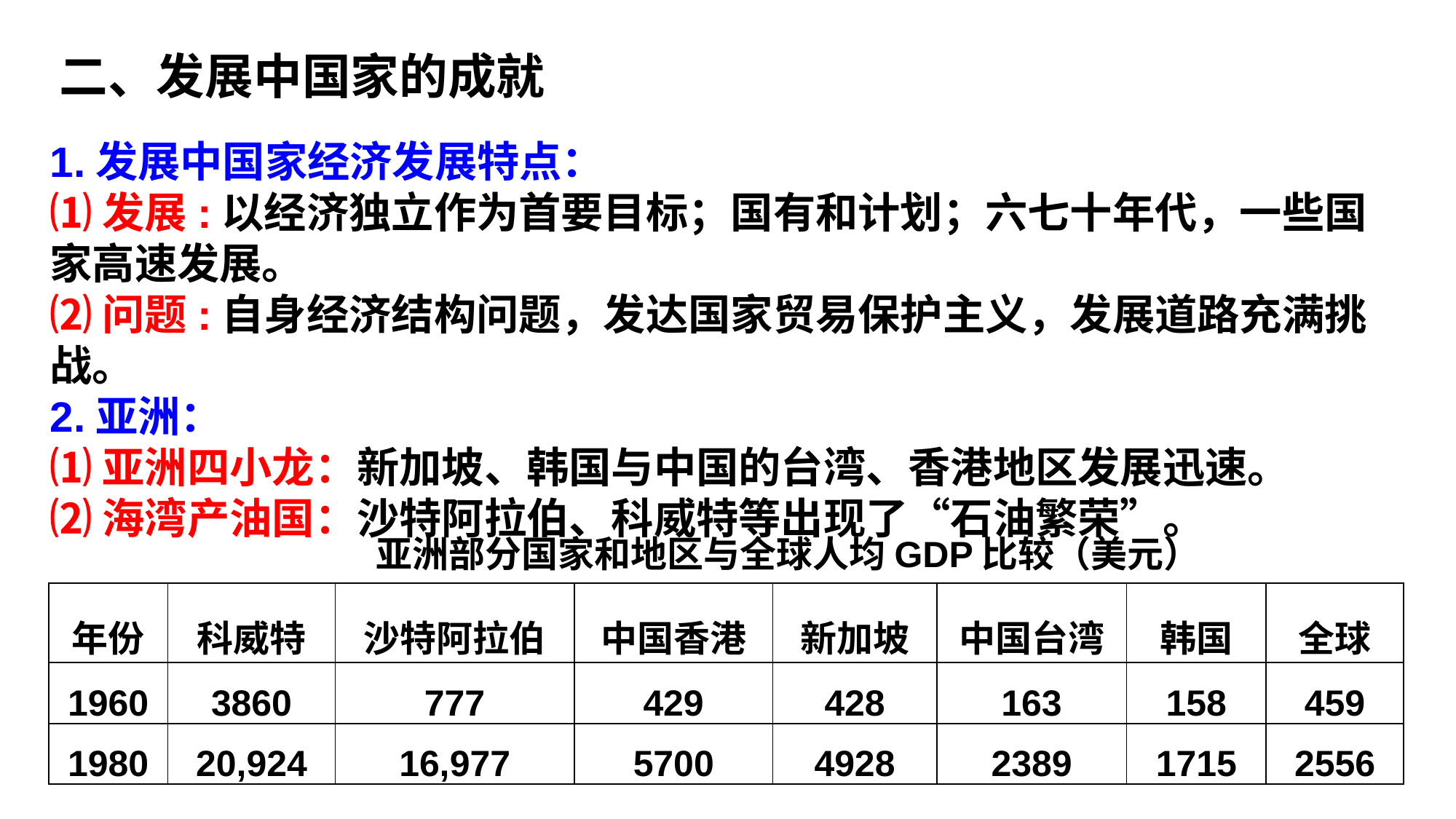

二、发展中国家的成就
1.发展中国家经济发展特点：
⑴发展:以经济独立作为首要目标；国有和计划；六七十年代，一些国家高速发展。
⑵问题:自身经济结构问题，发达国家贸易保护主义，发展道路充满挑战。
2.亚洲：
⑴亚洲四小龙：新加坡、韩国与中国的台湾、香港地区发展迅速。
⑵海湾产油国：沙特阿拉伯、科威特等出现了“石油繁荣”。
亚洲部分国家和地区与全球人均GDP比较（美元）
| 年份 | 科威特 | 沙特阿拉伯 | 中国香港 | 新加坡 | 中国台湾 | 韩国 | 全球 |
| --- | --- | --- | --- | --- | --- | --- | --- |
| 1960 | 3860 | 777 | 429 | 428 | 163 | 158 | 459 |
| 1980 | 20,924 | 16,977 | 5700 | 4928 | 2389 | 1715 | 2556 |